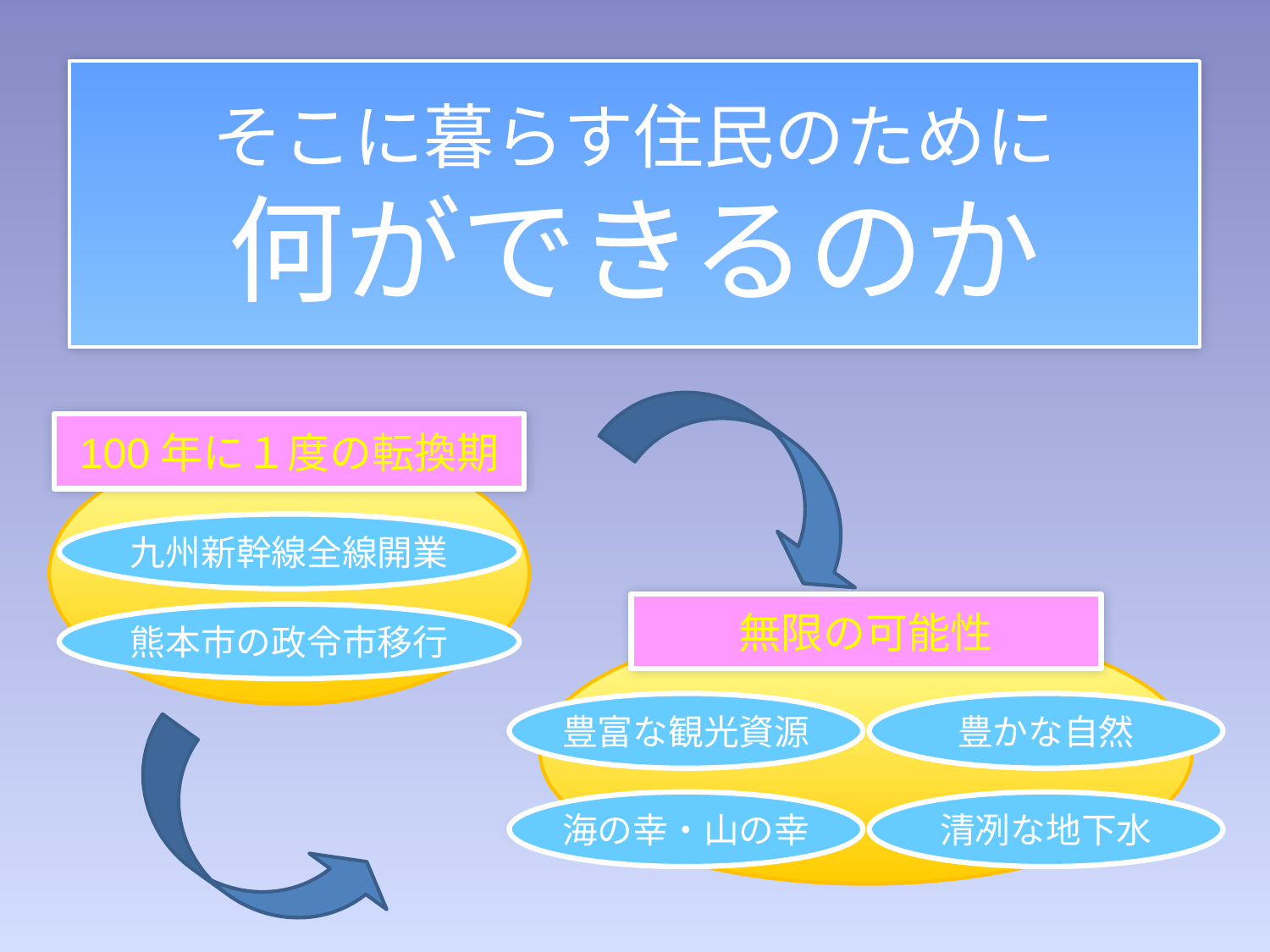

そこに暮らす住民のために
何ができるのか

100年に１度の転換期

九州新幹線全線開業
熊本市の政令市移行
無限の可能性

豊富な観光資源
豊かな自然
海の幸・山の幸
清冽な地下水